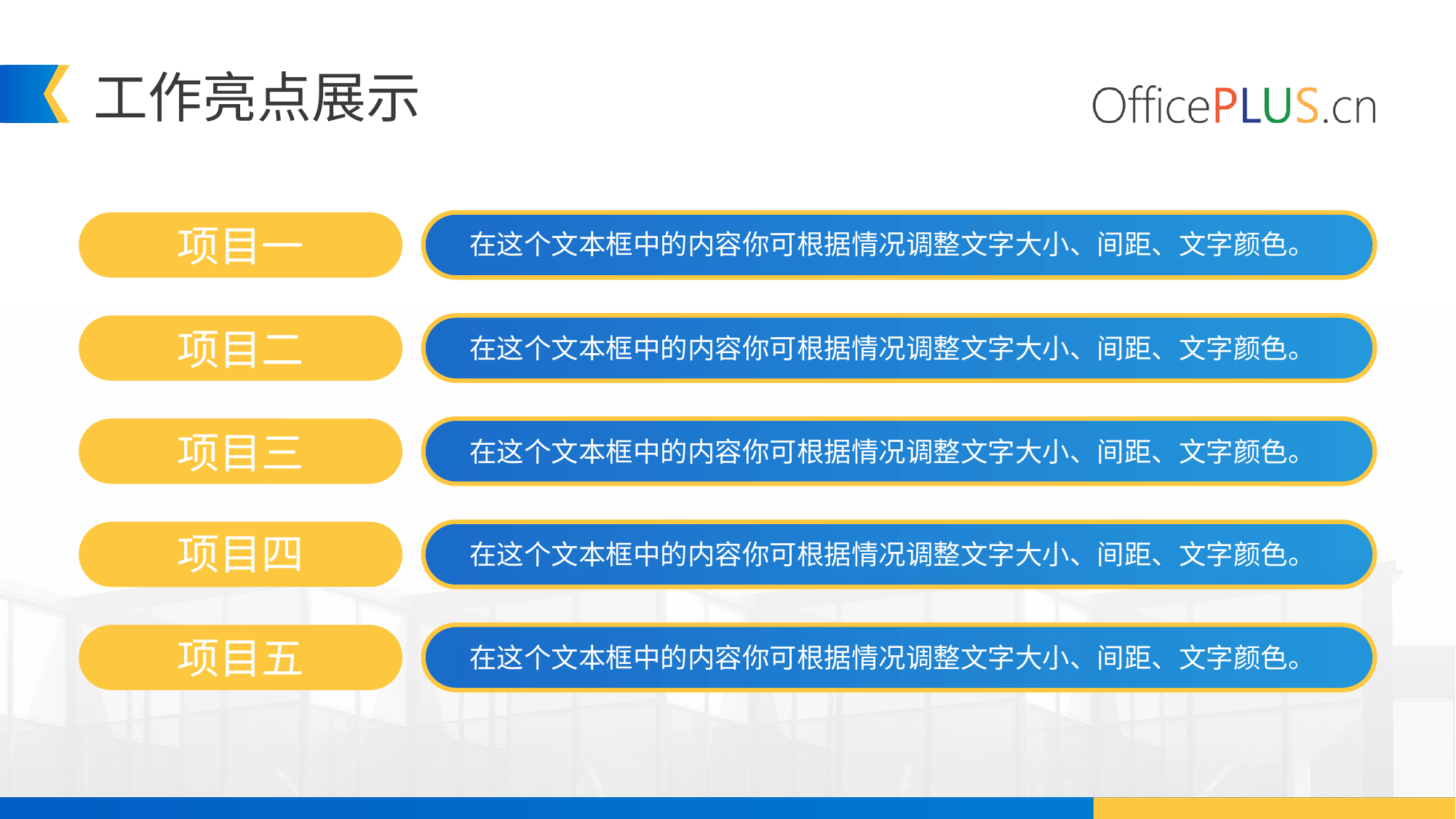

工作亮点展示

项目一
在这个文本框中的内容你可根据情况调整文字大小、间距、文字颜色。

项目二
在这个文本框中的内容你可根据情况调整文字大小、间距、文字颜色。

项目三
在这个文本框中的内容你可根据情况调整文字大小、间距、文字颜色。

项目四
在这个文本框中的内容你可根据情况调整文字大小、间距、文字颜色。

项目五
在这个文本框中的内容你可根据情况调整文字大小、间距、文字颜色。